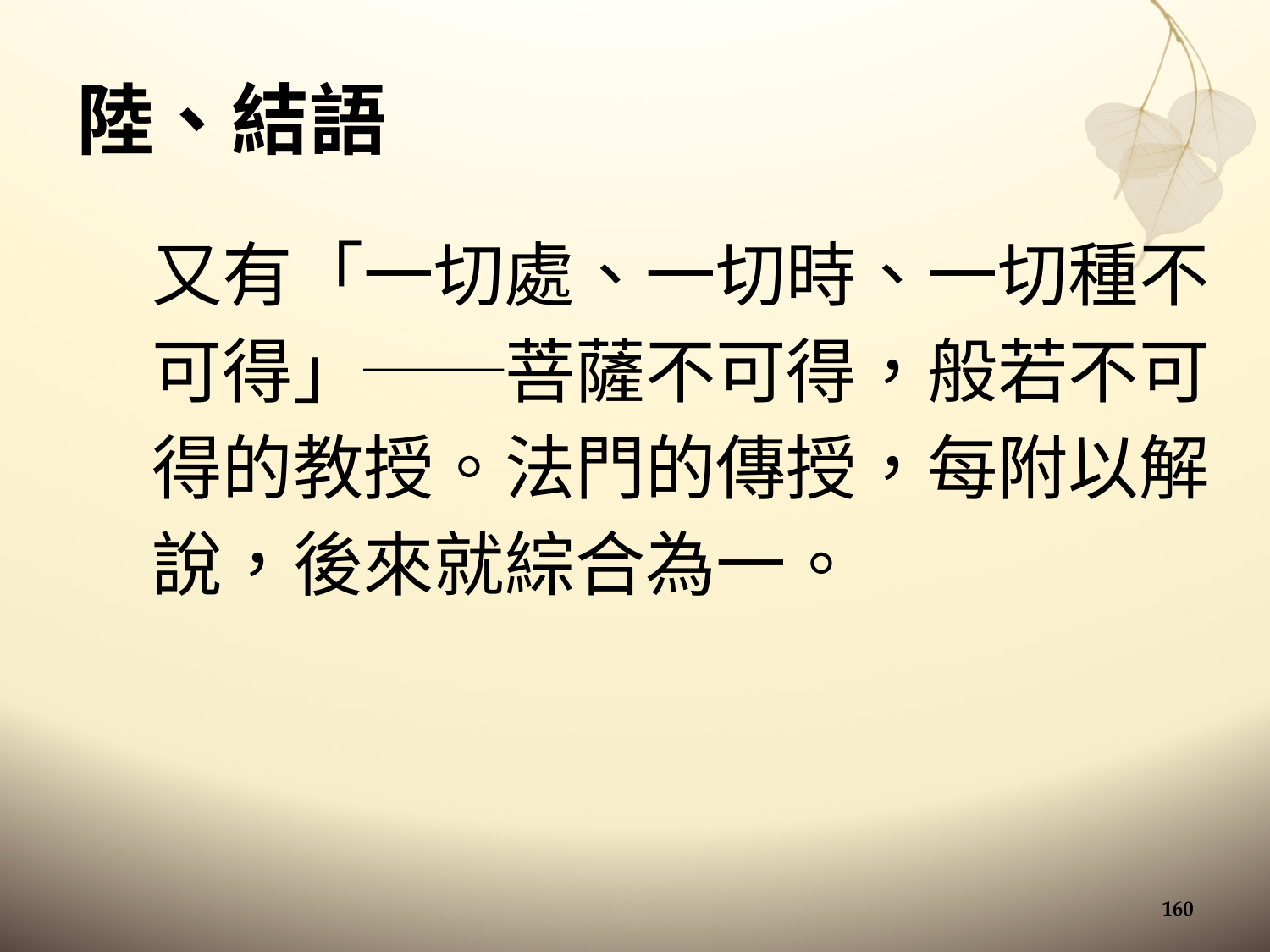

# 陸、結語
又有「一切處、一切時、一切種不可得」──菩薩不可得，般若不可得的教授。法門的傳授，每附以解說，後來就綜合為一。

160